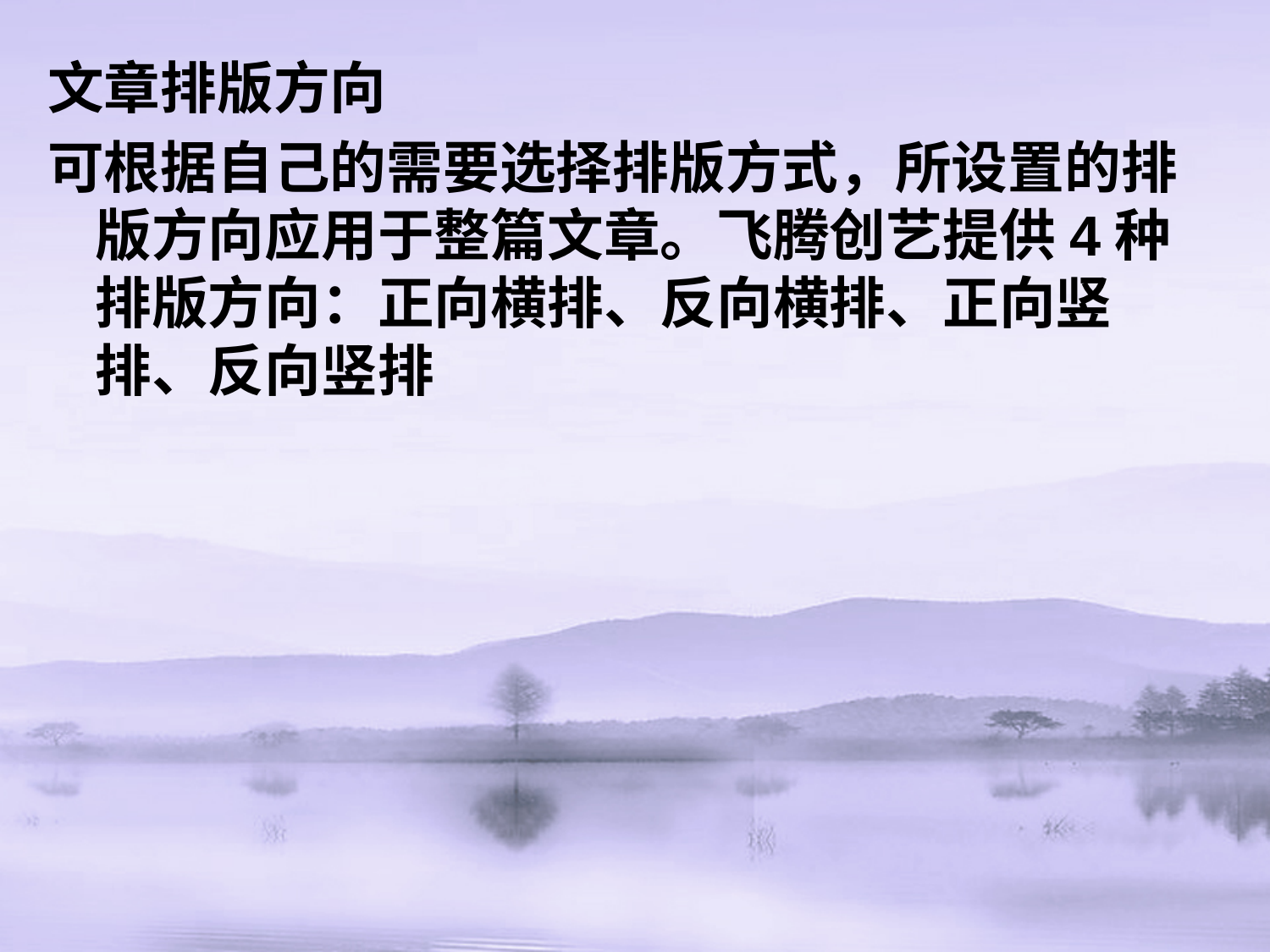

文章排版方向
可根据自己的需要选择排版方式，所设置的排版方向应用于整篇文章。飞腾创艺提供4种排版方向：正向横排、反向横排、正向竖排、反向竖排